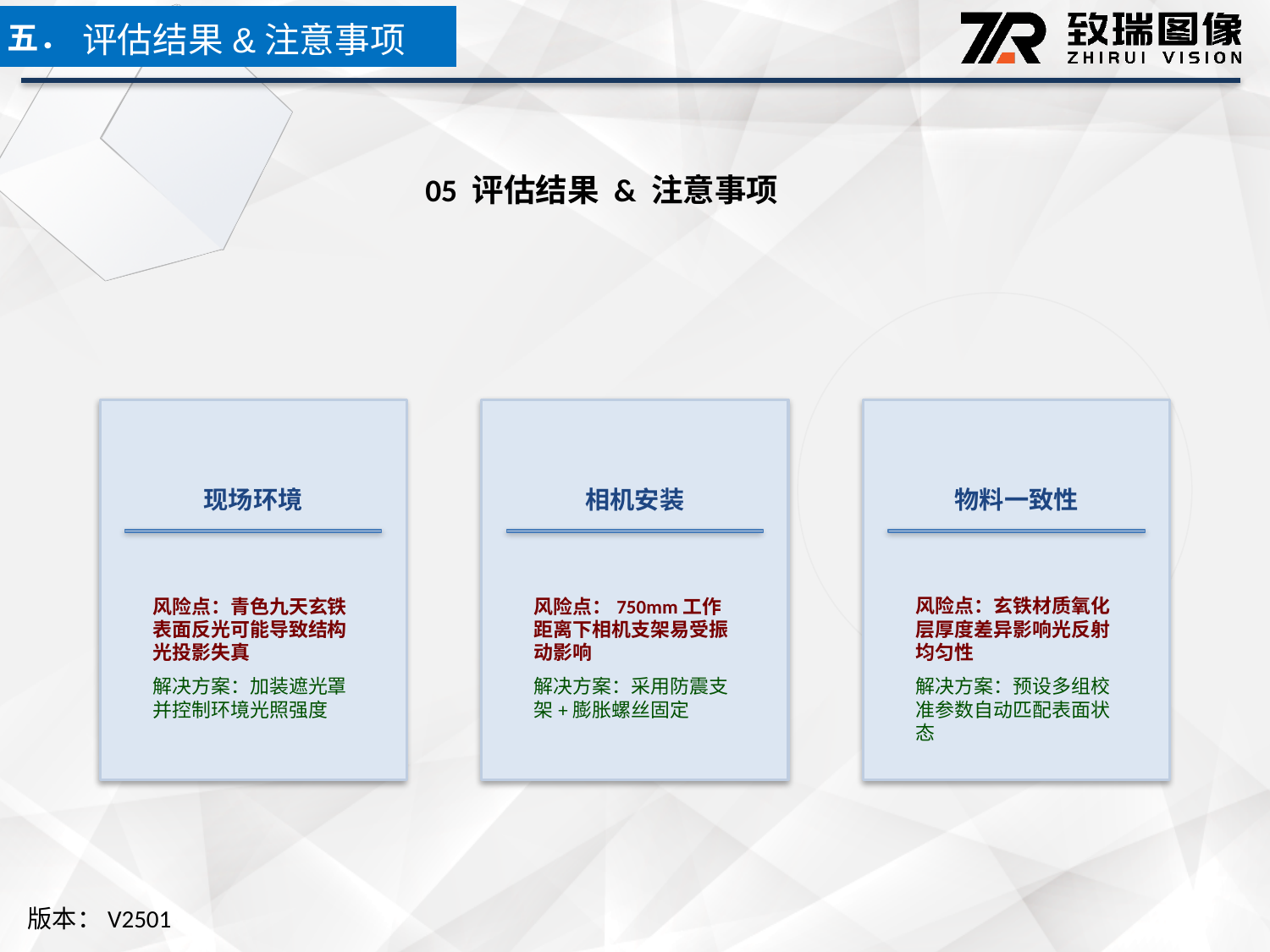

五．
评估结果&注意事项

05 评估结果 & 注意事项

现场环境

相机安装

物料一致性

风险点：青色九天玄铁表面反光可能导致结构光投影失真
解决方案：加装遮光罩并控制环境光照强度

风险点：750mm工作距离下相机支架易受振动影响
解决方案：采用防震支架+膨胀螺丝固定

风险点：玄铁材质氧化层厚度差异影响光反射均匀性
解决方案：预设多组校准参数自动匹配表面状态